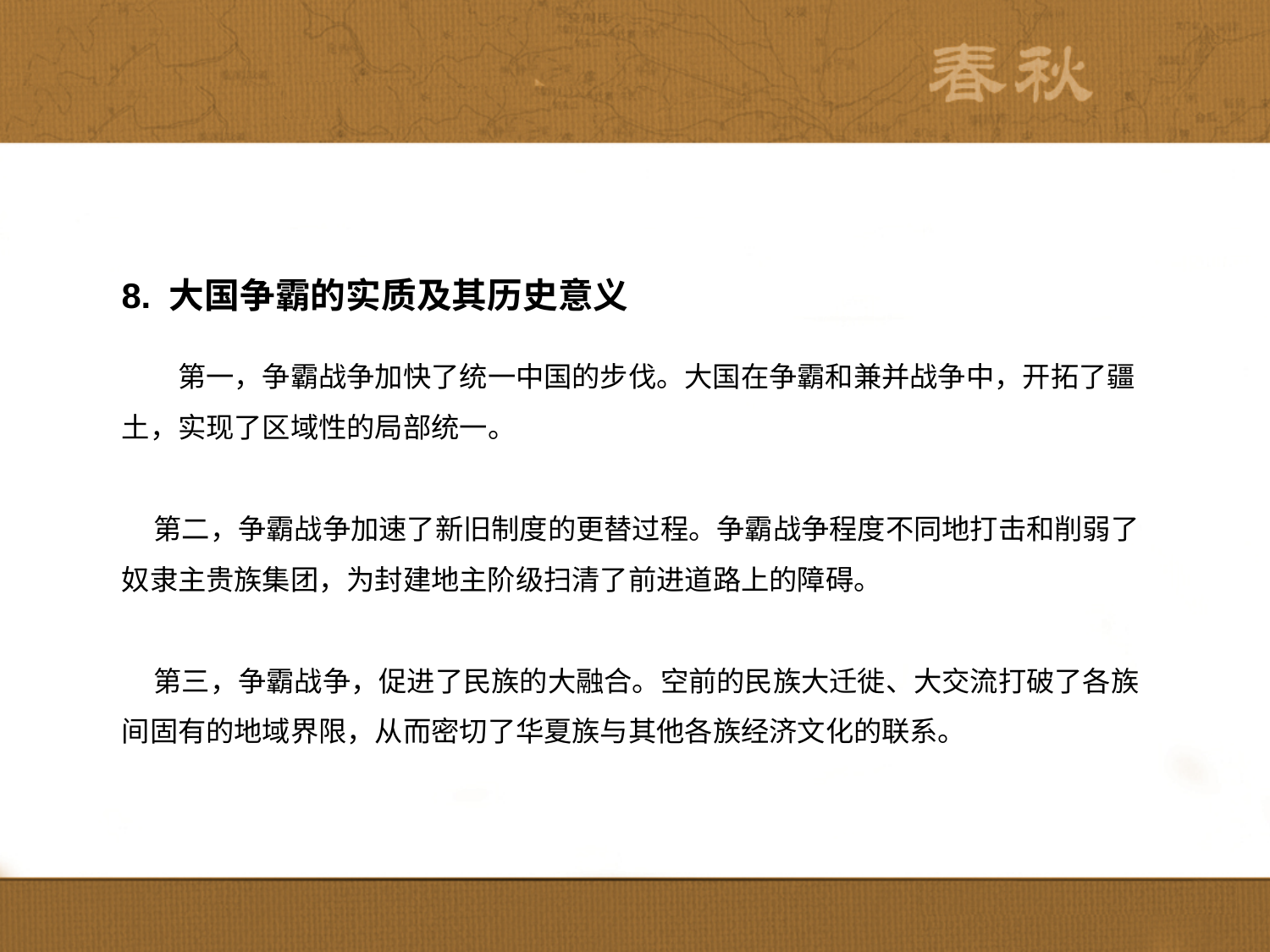

8. 大国争霸的实质及其历史意义
　　第一，争霸战争加快了统一中国的步伐。大国在争霸和兼并战争中，开拓了疆土，实现了区域性的局部统一。

    第二，争霸战争加速了新旧制度的更替过程。争霸战争程度不同地打击和削弱了奴隶主贵族集团，为封建地主阶级扫清了前进道路上的障碍。

    第三，争霸战争，促进了民族的大融合。空前的民族大迁徙、大交流打破了各族间固有的地域界限，从而密切了华夏族与其他各族经济文化的联系。